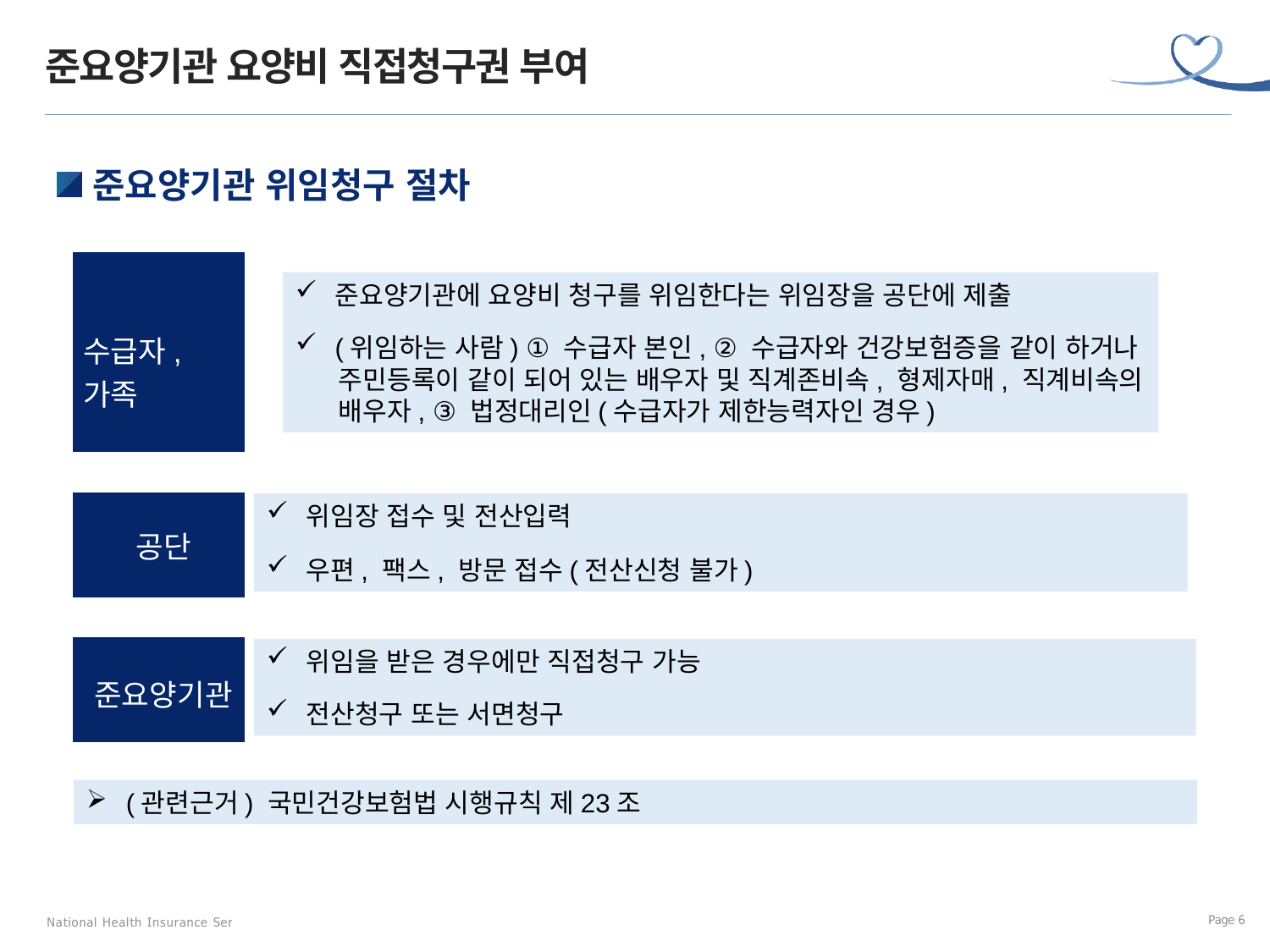

준요양기관 요양비 직접청구권 부여
준요양기관 위임청구 절차

수급자, 가족
준요양기관에 요양비 청구를 위임한다는 위임장을 공단에 제출

(위임하는 사람) ① 수급자 본인, ② 수급자와 건강보험증을 같이 하거나
     주민등록이 같이 되어 있는 배우자 및 직계존비속, 형제자매, 직계비속의
     배우자, ③ 법정대리인(수급자가 제한능력자인 경우)

공단
위임장 접수 및 전산입력

우편, 팩스, 방문 접수(전산신청 불가)

준요양기관
위임을 받은 경우에만 직접청구 가능

전산청구 또는 서면청구
(관련근거) 국민건강보험법 시행규칙 제23조